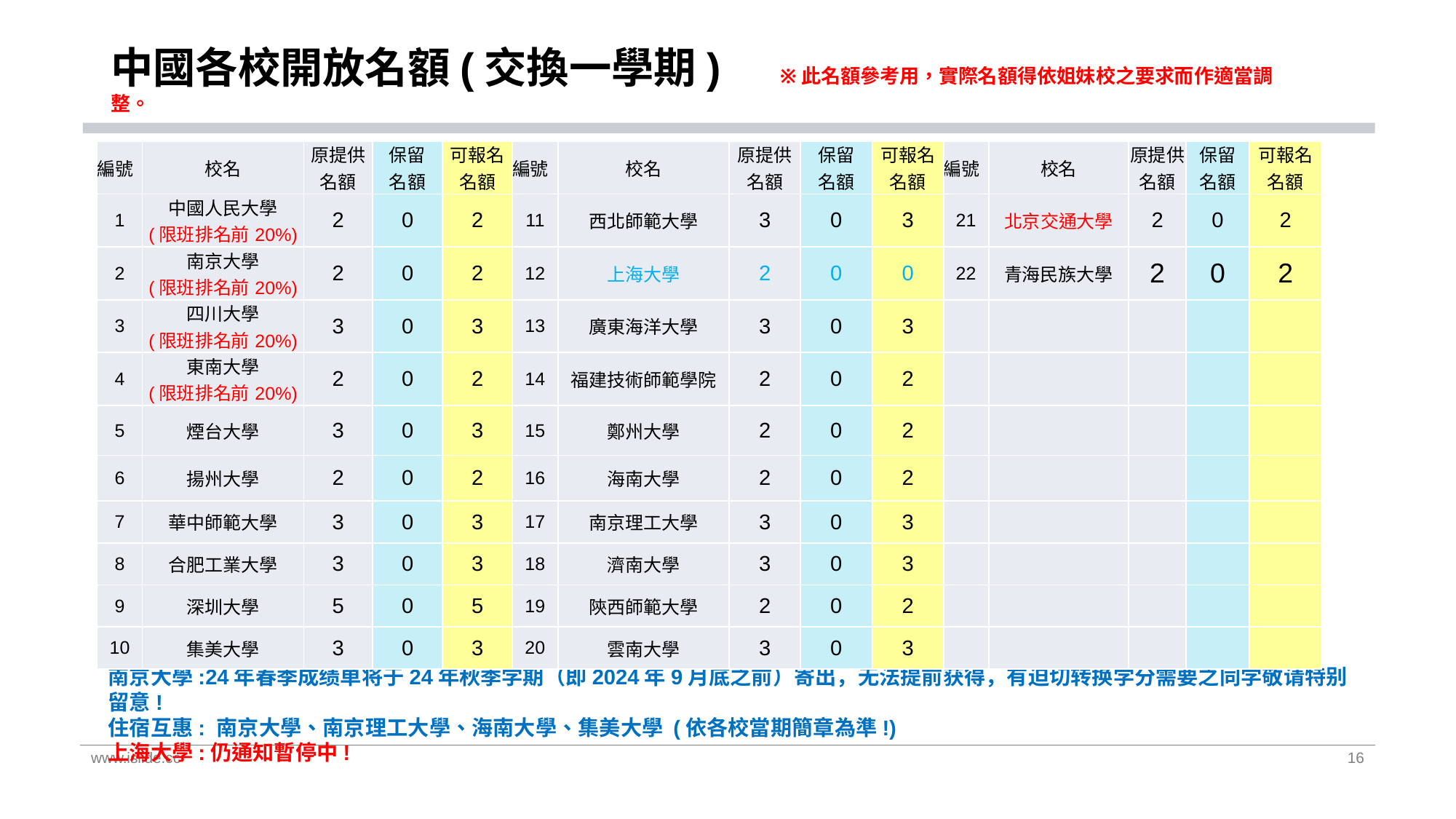

# 中國各校開放名額(交換一學期)     ※此名額參考用，實際名額得依姐妹校之要求而作適當調整。
| 編號 | 校名 | 原提供 名額 | 保留 名額 | 可報名名額 | 編號 | 校名 | 原提供 名額 | 保留 名額 | 可報名名額 | 編號 | 校名 | 原提供 名額 | 保留 名額 | 可報名名額 |
| --- | --- | --- | --- | --- | --- | --- | --- | --- | --- | --- | --- | --- | --- | --- |
| 1 | 中國人民大學 (限班排名前20%) | 2 | 0 | 2 | 11 | 西北師範大學 | 3 | 0 | 3 | 21 | 北京交通大學 | 2 | 0 | 2 |
| 2 | 南京大學 (限班排名前20%) | 2 | 0 | 2 | 12 | 上海大學 | 2 | 0 | 0 | 22 | 青海民族大學 | 2 | 0 | 2 |
| 3 | 四川大學 (限班排名前20%) | 3 | 0 | 3 | 13 | 廣東海洋大學 | 3 | 0 | 3 |  |  |  |  |  |
| 4 | 東南大學 (限班排名前20%) | 2 | 0 | 2 | 14 | 福建技術師範學院 | 2 | 0 | 2 |  |  |  |  |  |
| 5 | 煙台大學 | 3 | 0 | 3 | 15 | 鄭州大學 | 2 | 0 | 2 |  |  |  |  |  |
| 6 | 揚州大學 | 2 | 0 | 2 | 16 | 海南大學 | 2 | 0 | 2 |  |  |  |  |  |
| 7 | 華中師範大學 | 3 | 0 | 3 | 17 | 南京理工大學 | 3 | 0 | 3 |  |  |  |  |  |
| 8 | 合肥工業大學 | 3 | 0 | 3 | 18 | 濟南大學 | 3 | 0 | 3 |  |  |  |  |  |
| 9 | 深圳大學 | 5 | 0 | 5 | 19 | 陝西師範大學 | 2 | 0 | 2 |  |  |  |  |  |
| 10 | 集美大學 | 3 | 0 | 3 | 20 | 雲南大學 | 3 | 0 | 3 |  |  |  |  |  |
南京大學:24年春季成绩单将于24年秋季学期（即2024年9月底之前）寄出，无法提前获得，有迫切转换学分需要之同学敬请特别留意!
住宿互惠: 南京大學、南京理工大學、海南大學、集美大學 (依各校當期簡章為準!)
上海大學:仍通知暫停中!

www.islide.cc
16